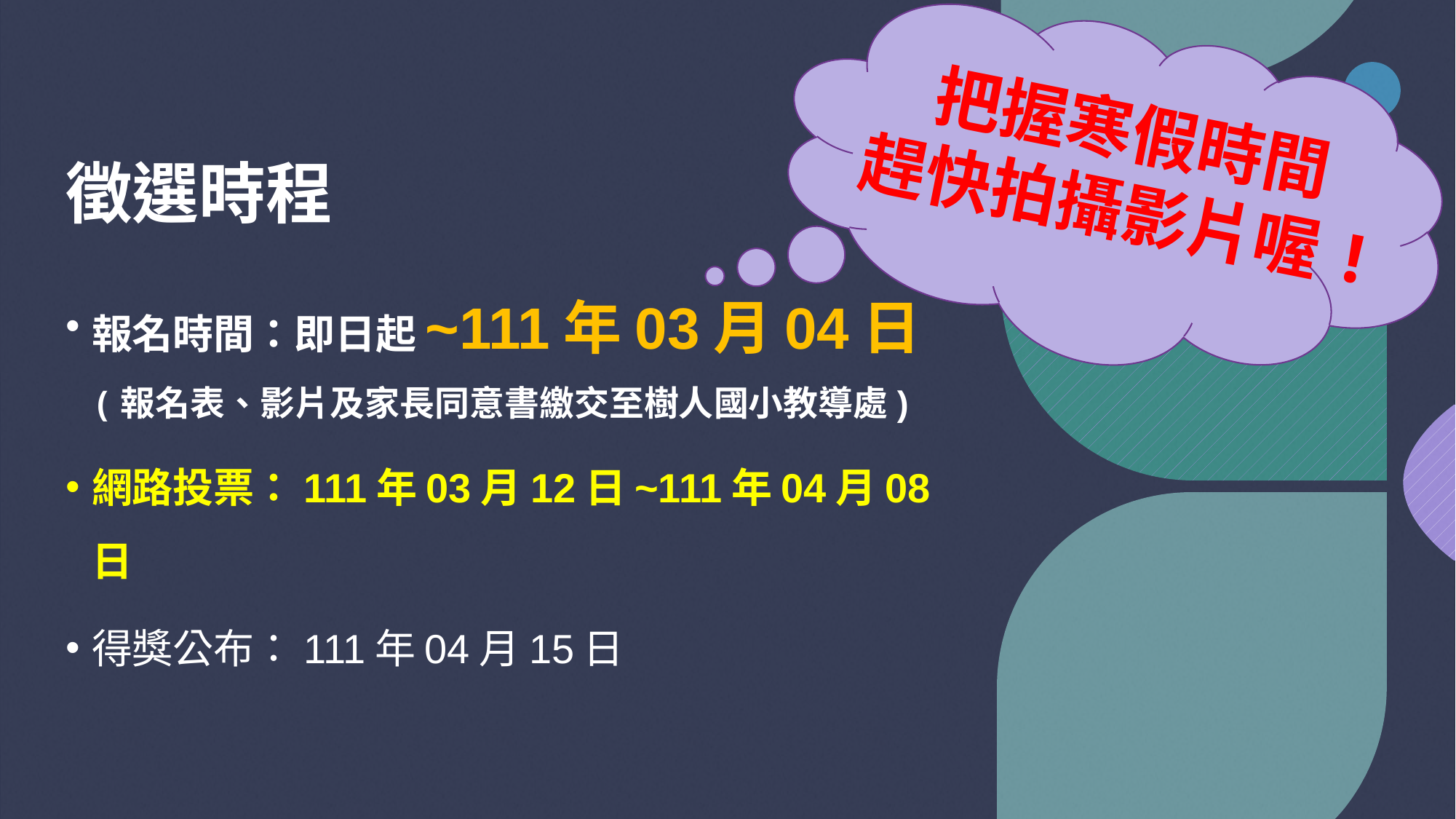

# 徵選時程
把握寒假時間
趕快拍攝影片喔!
報名時間：即日起~111年03月04日
(報名表、影片及家長同意書繳交至樹人國小教導處)
網路投票：111年03月12日~111年04月08日
得獎公布：111年04月15日